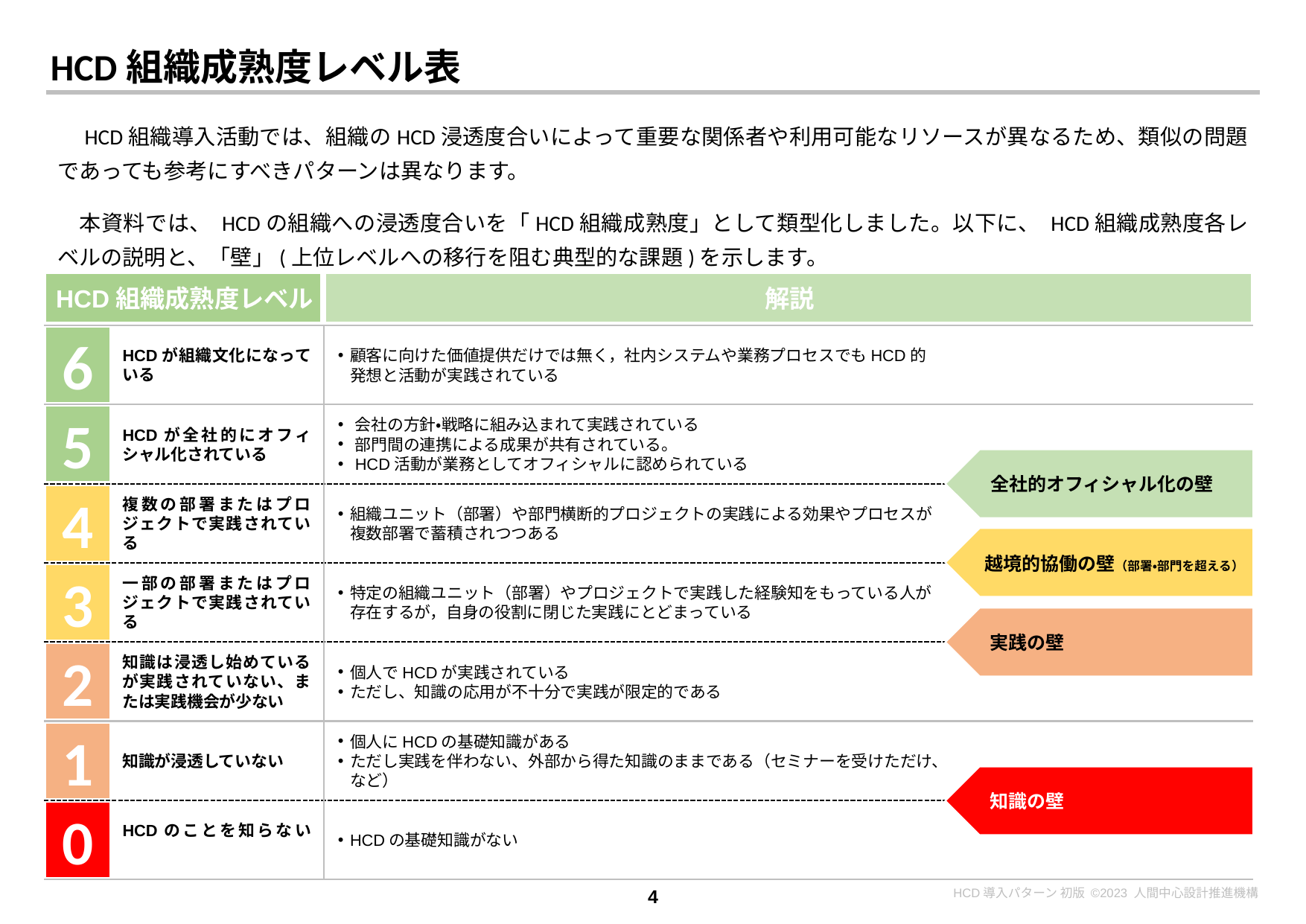

# HCD組織成熟度レベル表
　HCD組織導入活動では、組織のHCD浸透度合いによって重要な関係者や利用可能なリソースが異なるため、類似の問題であっても参考にすべきパターンは異なります。
　本資料では、 HCDの組織への浸透度合いを「HCD組織成熟度」として類型化しました。以下に、 HCD組織成熟度各レベルの説明と、「壁」(上位レベルへの移行を阻む典型的な課題)を示します。
HCD組織成熟度レベル
6
顧客に向けた価値提供だけでは無く，社内システムや業務プロセスでもHCD的発想と活動が実践されている
5
会社の方針・戦略に組み込まれて実践されている
部門間の連携による成果が共有されている。
HCD活動が業務としてオフィシャルに認められている

全社的オフィシャル化の壁
4
組織ユニット（部署）や部門横断的プロジェクトの実践による効果やプロセスが複数部署で蓄積されつつある

越境的協働の壁（部署・部門を超える）
3
特定の組織ユニット（部署）やプロジェクトで実践した経験知をもっている人が存在するが，自身の役割に閉じた実践にとどまっている

実践の壁
2
個人でHCDが実践されている
ただし、知識の応用が不十分で実践が限定的である
1
個人にHCDの基礎知識がある
ただし実践を伴わない、外部から得た知識のままである（セミナーを受けただけ、など）

知識の壁
0
HCDの基礎知識がない
解説
HCDが組織文化になっている
HCDが全社的にオフィシャル化されている
複数の部署またはプロジェクトで実践されている
一部の部署またはプロジェクトで実践されている
知識は浸透し始めているが実践されていない、または実践機会が少ない
知識が浸透していない
HCDのことを知らない
4